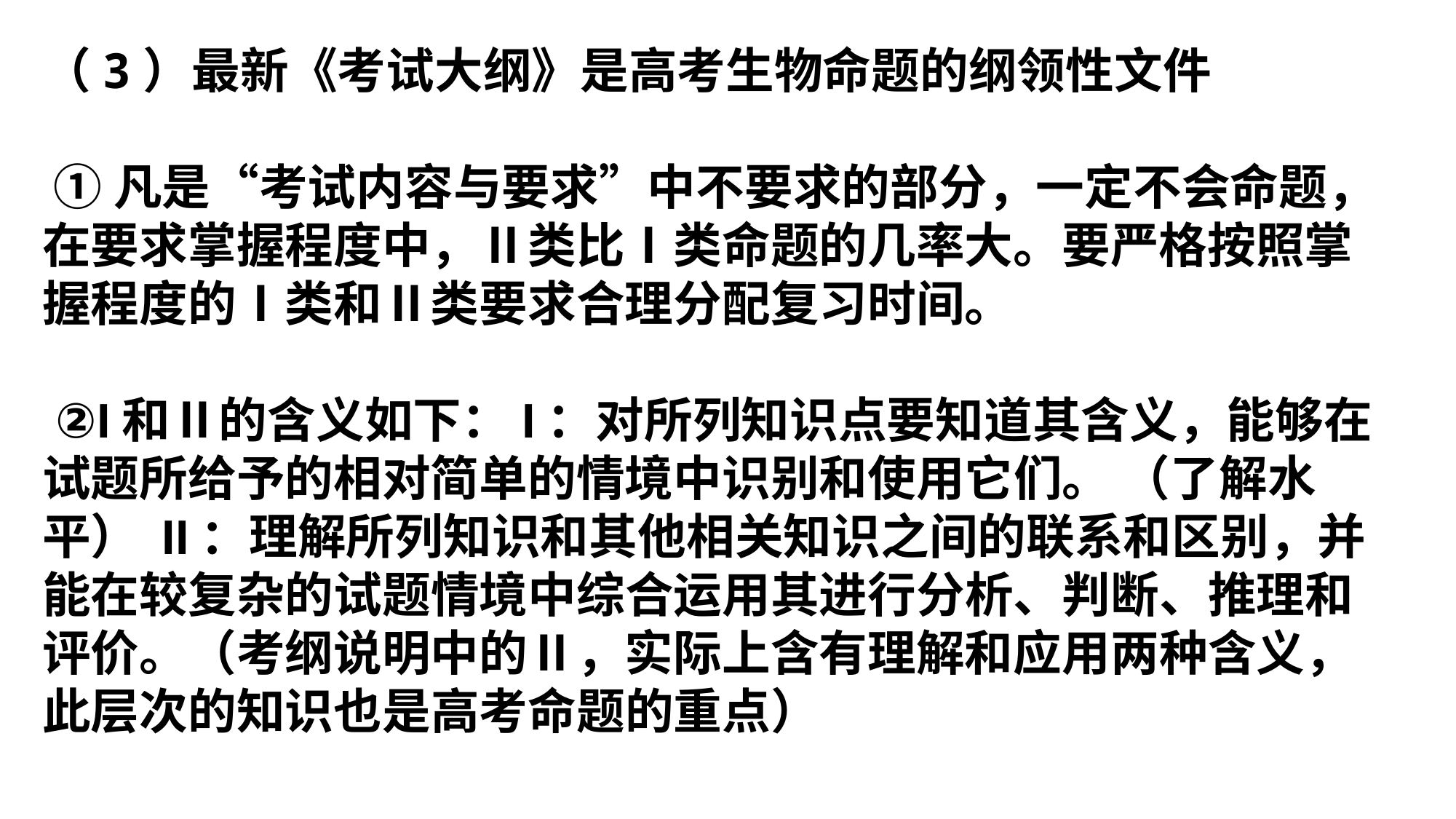

（3）最新《考试大纲》是高考生物命题的纲领性文件

 ①凡是“考试内容与要求”中不要求的部分，一定不会命题，在要求掌握程度中，Ⅱ类比Ⅰ类命题的几率大。要严格按照掌握程度的Ⅰ类和Ⅱ类要求合理分配复习时间。

 ②I和Ⅱ的含义如下：I：对所列知识点要知道其含义，能够在试题所给予的相对简单的情境中识别和使用它们。 （了解水平） II：理解所列知识和其他相关知识之间的联系和区别，并能在较复杂的试题情境中综合运用其进行分析、判断、推理和评价。（考纲说明中的Ⅱ，实际上含有理解和应用两种含义，此层次的知识也是高考命题的重点）